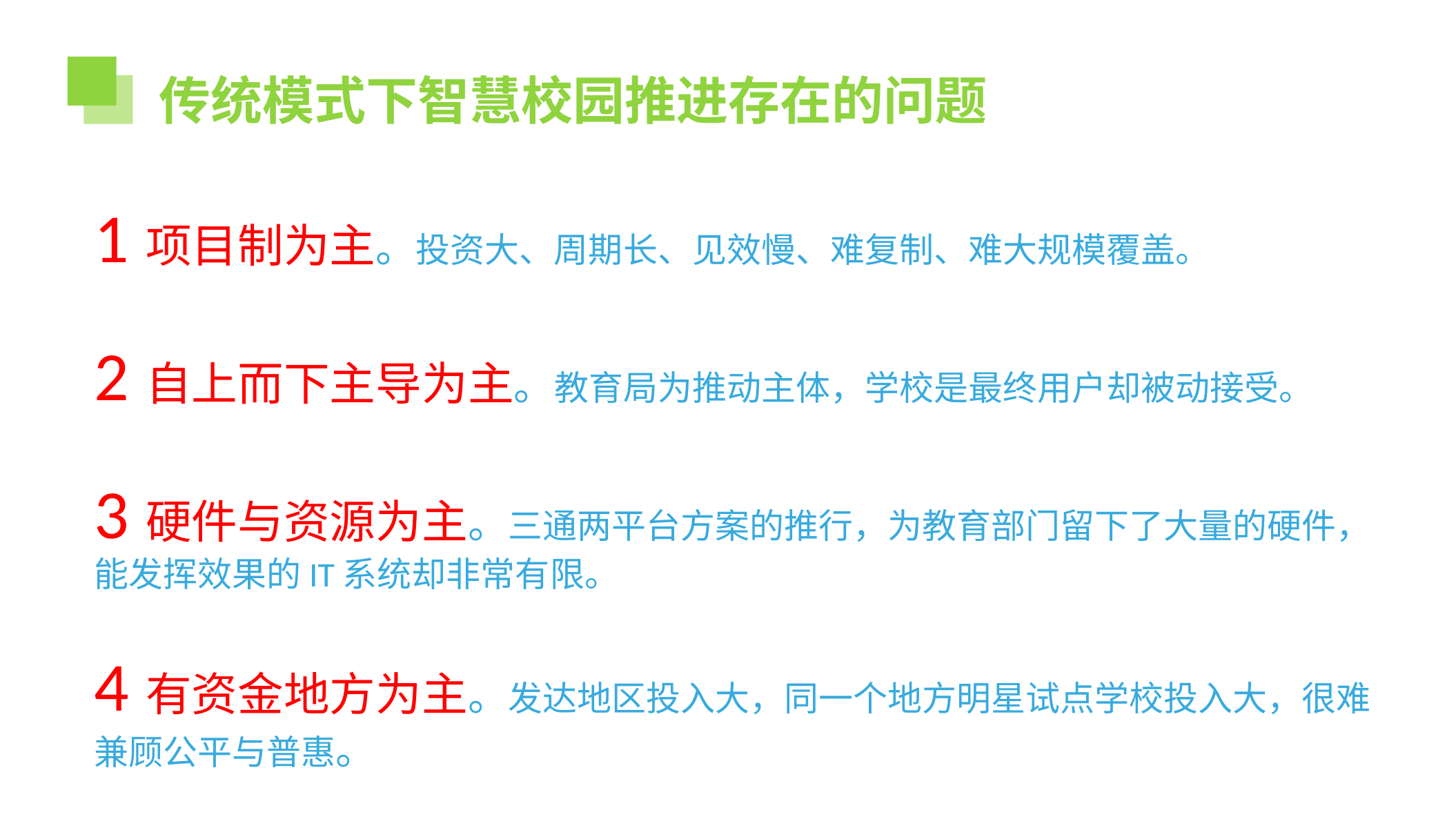

传统模式下智慧校园推进存在的问题
1项目制为主。投资大、周期长、见效慢、难复制、难大规模覆盖。

2自上而下主导为主。教育局为推动主体，学校是最终用户却被动接受。

3硬件与资源为主。三通两平台方案的推行，为教育部门留下了大量的硬件，能发挥效果的IT系统却非常有限。

4有资金地方为主。发达地区投入大，同一个地方明星试点学校投入大，很难兼顾公平与普惠。